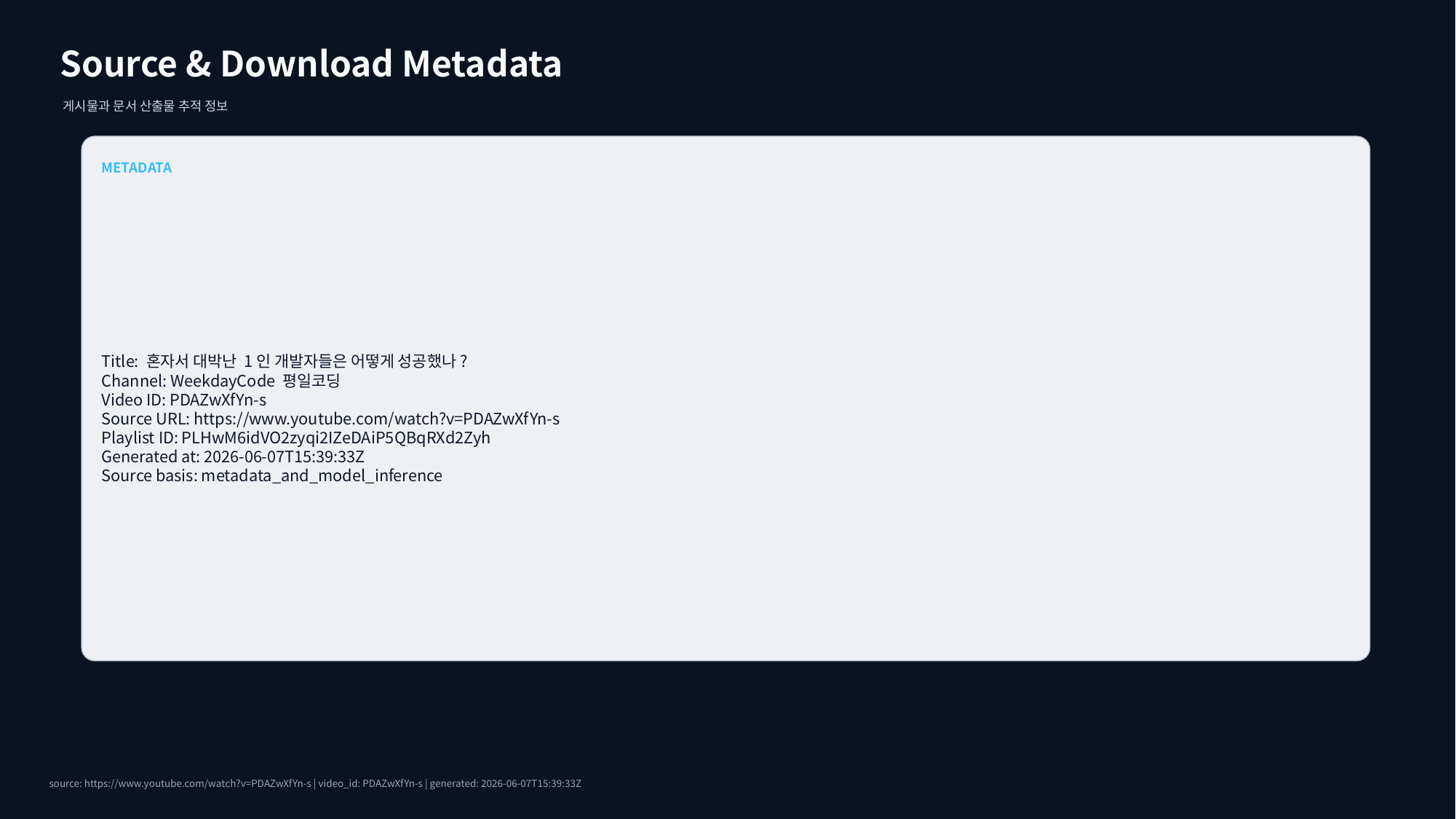

Source & Download Metadata
게시물과 문서 산출물 추적 정보

METADATA
Title: 혼자서 대박난 1인 개발자들은 어떻게 성공했나?
Channel: WeekdayCode 평일코딩
Video ID: PDAZwXfYn-s
Source URL: https://www.youtube.com/watch?v=PDAZwXfYn-s
Playlist ID: PLHwM6idVO2zyqi2IZeDAiP5QBqRXd2Zyh
Generated at: 2026-06-07T15:39:33Z
Source basis: metadata_and_model_inference
source: https://www.youtube.com/watch?v=PDAZwXfYn-s | video_id: PDAZwXfYn-s | generated: 2026-06-07T15:39:33Z